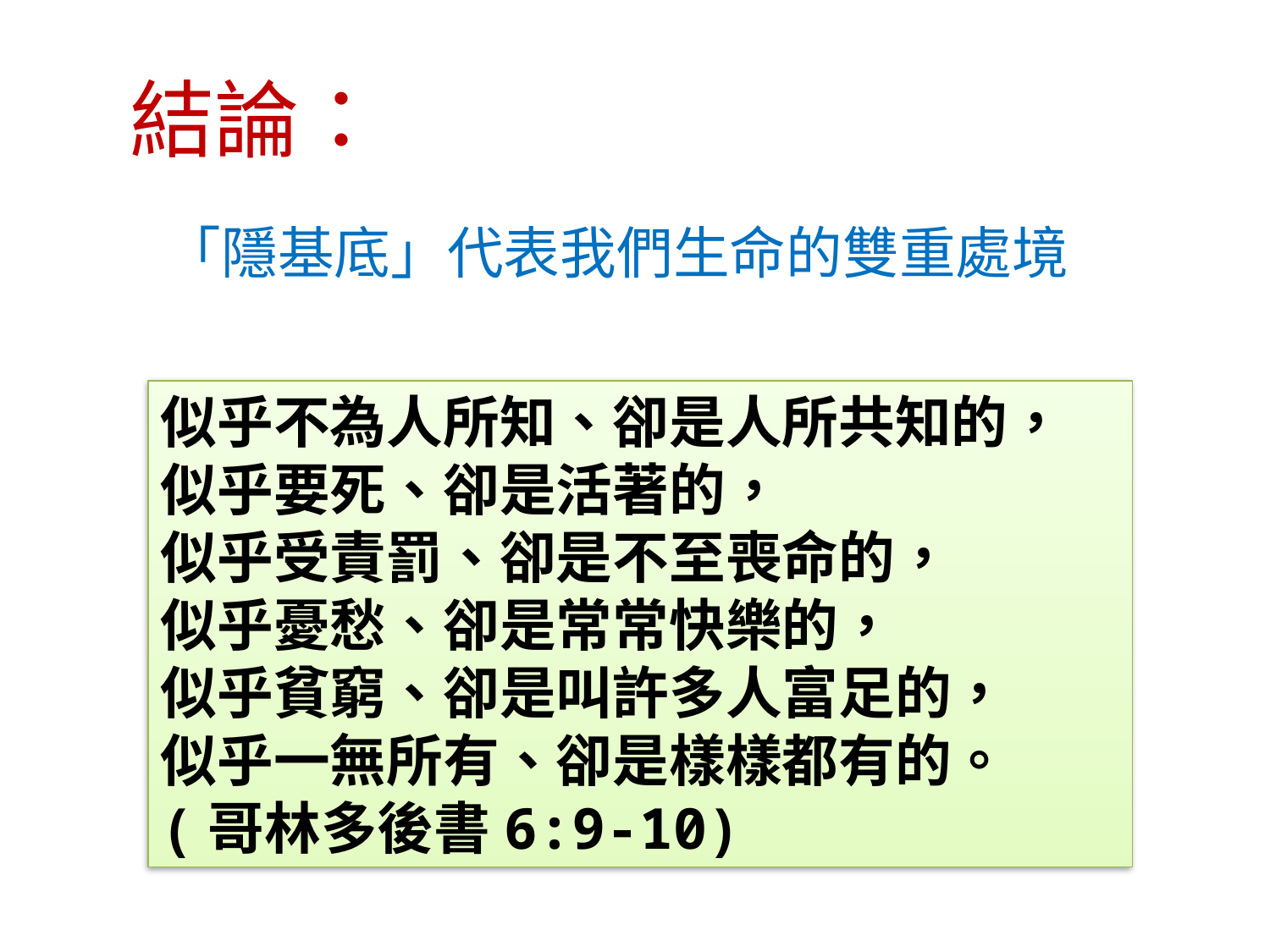

結論：
「隱基底」代表我們生命的雙重處境
似乎不為人所知、卻是人所共知的，似乎要死、卻是活著的，
似乎受責罰、卻是不至喪命的，
似乎憂愁、卻是常常快樂的，
似乎貧窮、卻是叫許多人富足的，
似乎一無所有、卻是樣樣都有的。  (哥林多後書6:9-10)